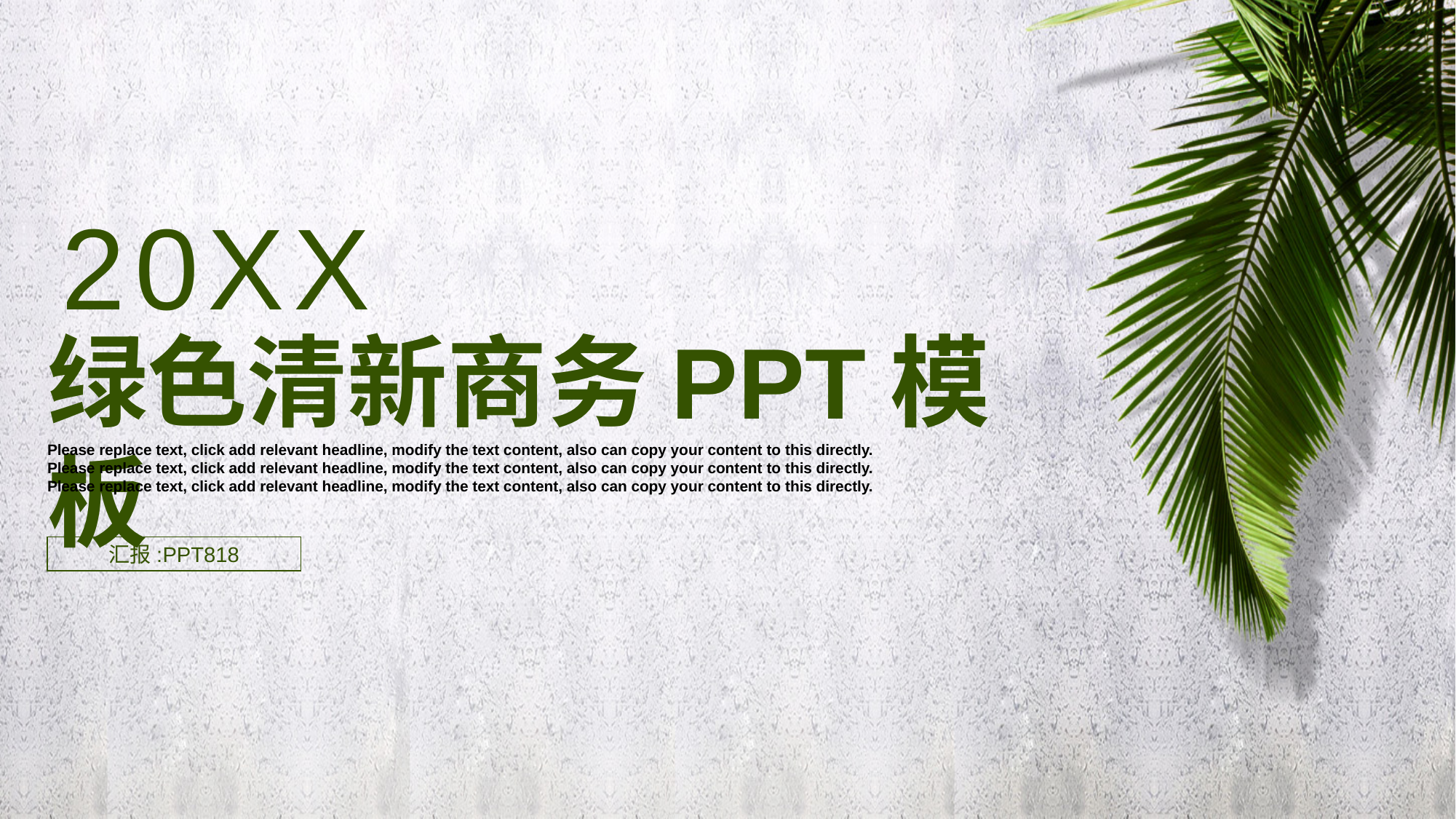

20XX
绿色清新商务PPT模板
Please replace text, click add relevant headline, modify the text content, also can copy your content to this directly. Please replace text, click add relevant headline, modify the text content, also can copy your content to this directly. Please replace text, click add relevant headline, modify the text content, also can copy your content to this directly.
汇报:PPT818